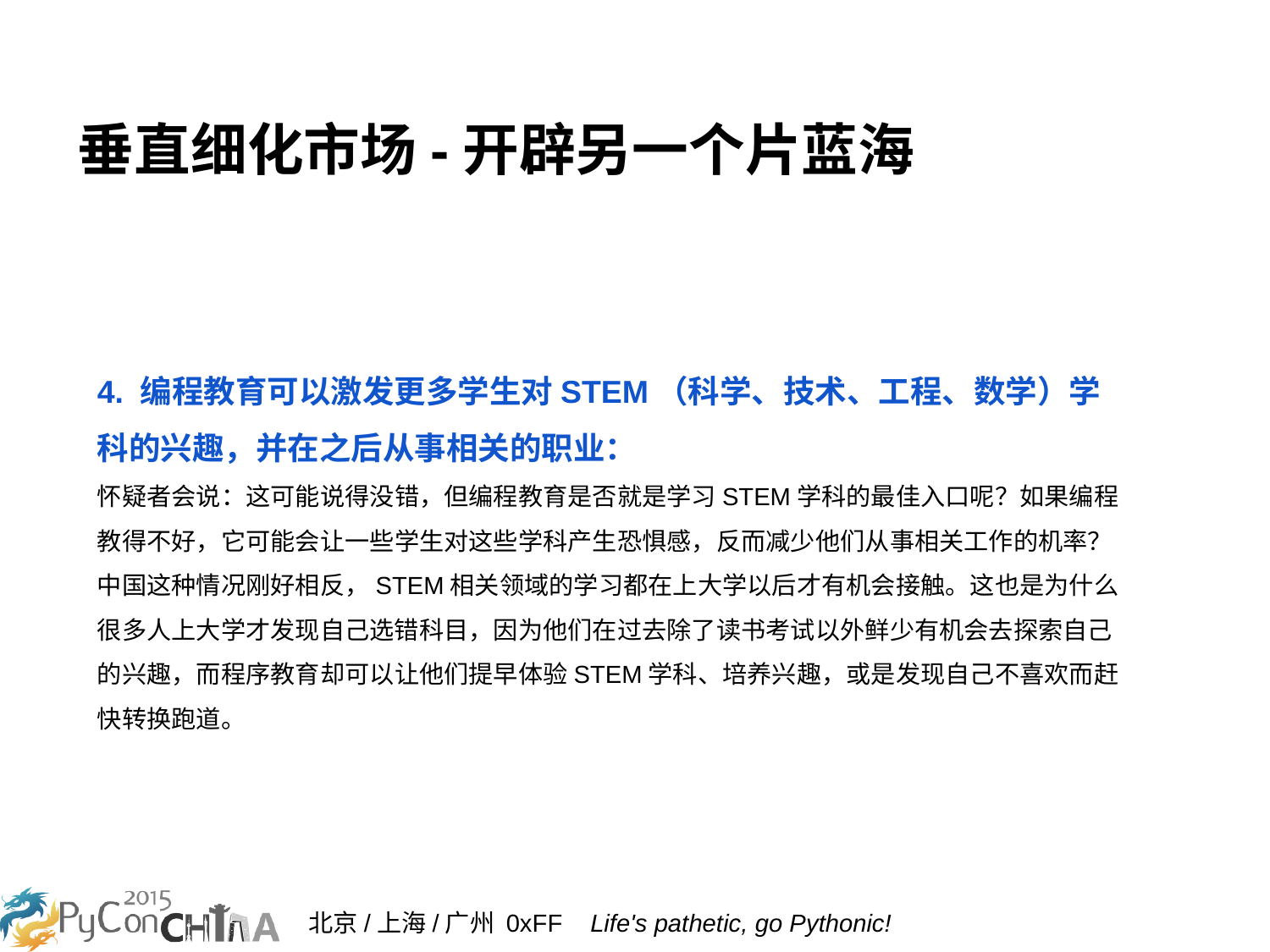

垂直细化市场-开辟另一个片蓝海
4. 编程教育可以激发更多学生对STEM（科学、技术、工程、数学）学科的兴趣，并在之后从事相关的职业：
怀疑者会说：这可能说得没错，但编程教育是否就是学习STEM学科的最佳入口呢？如果编程教得不好，它可能会让一些学生对这些学科产生恐惧感，反而减少他们从事相关工作的机率？
中国这种情况刚好相反，STEM相关领域的学习都在上大学以后才有机会接触。这也是为什么很多人上大学才发现自己选错科目，因为他们在过去除了读书考试以外鲜少有机会去探索自己的兴趣，而程序教育却可以让他们提早体验STEM学科、培养兴趣，或是发现自己不喜欢而赶快转换跑道。